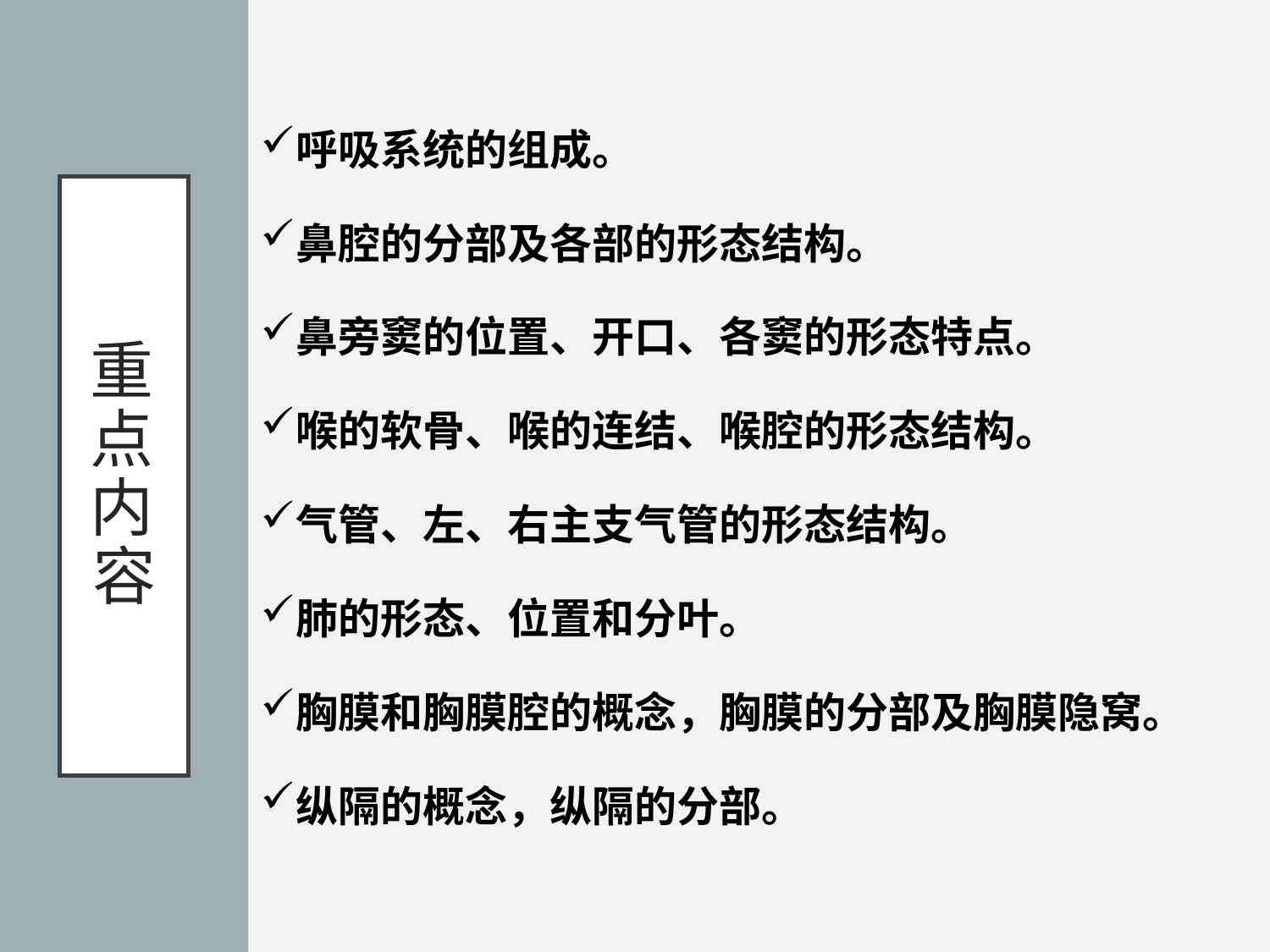

呼吸系统的组成。
鼻腔的分部及各部的形态结构。
鼻旁窦的位置、开口、各窦的形态特点。
喉的软骨、喉的连结、喉腔的形态结构。
气管、左、右主支气管的形态结构。
肺的形态、位置和分叶。
胸膜和胸膜腔的概念，胸膜的分部及胸膜隐窝。
纵隔的概念，纵隔的分部。
# 重点内容